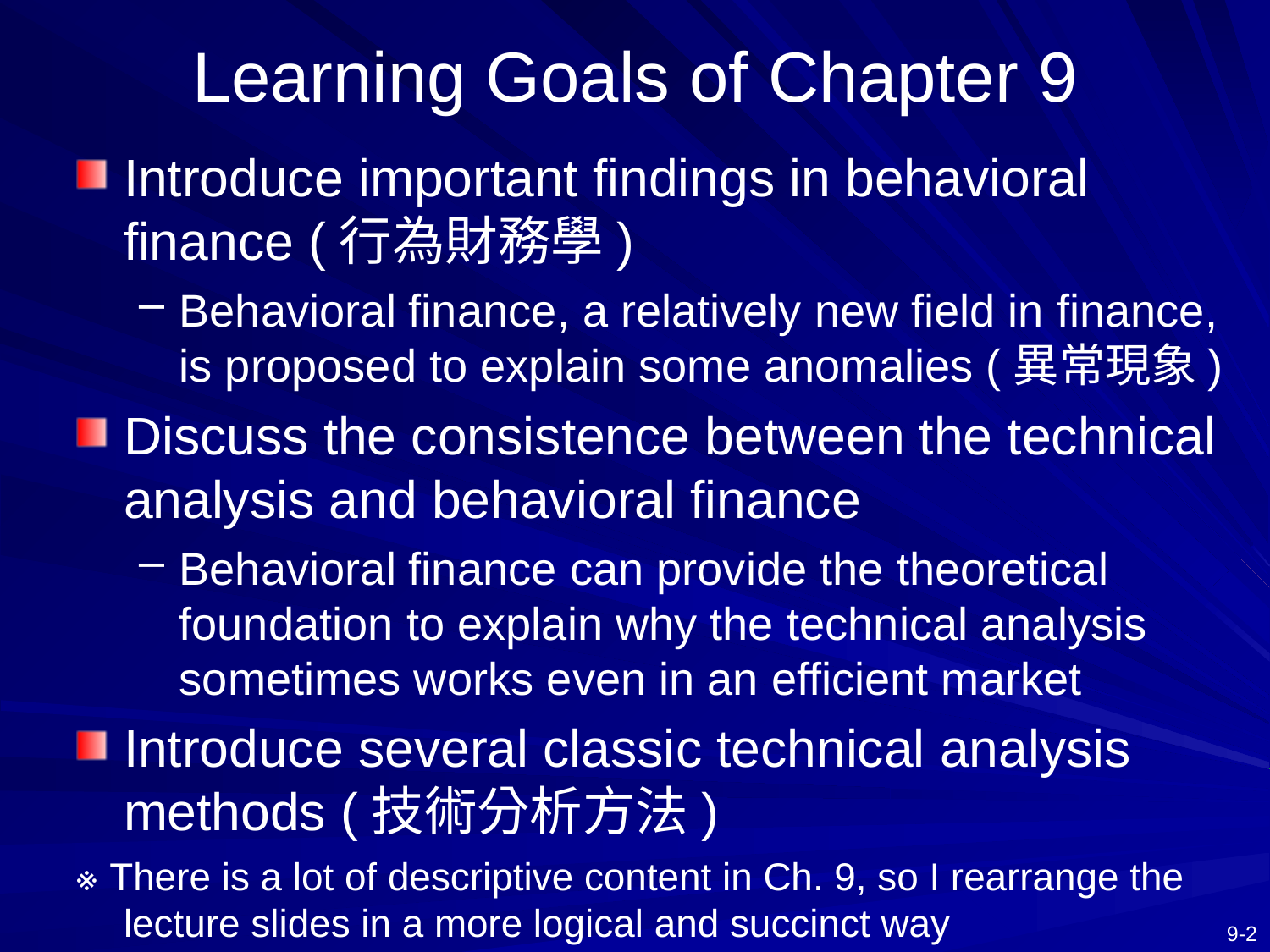

# Learning Goals of Chapter 9
Introduce important findings in behavioral finance (行為財務學)
Behavioral finance, a relatively new field in finance, is proposed to explain some anomalies (異常現象)
Discuss the consistence between the technical analysis and behavioral finance
Behavioral finance can provide the theoretical foundation to explain why the technical analysis sometimes works even in an efficient market
Introduce several classic technical analysis methods (技術分析方法)
※ There is a lot of descriptive content in Ch. 9, so I rearrange the lecture slides in a more logical and succinct way